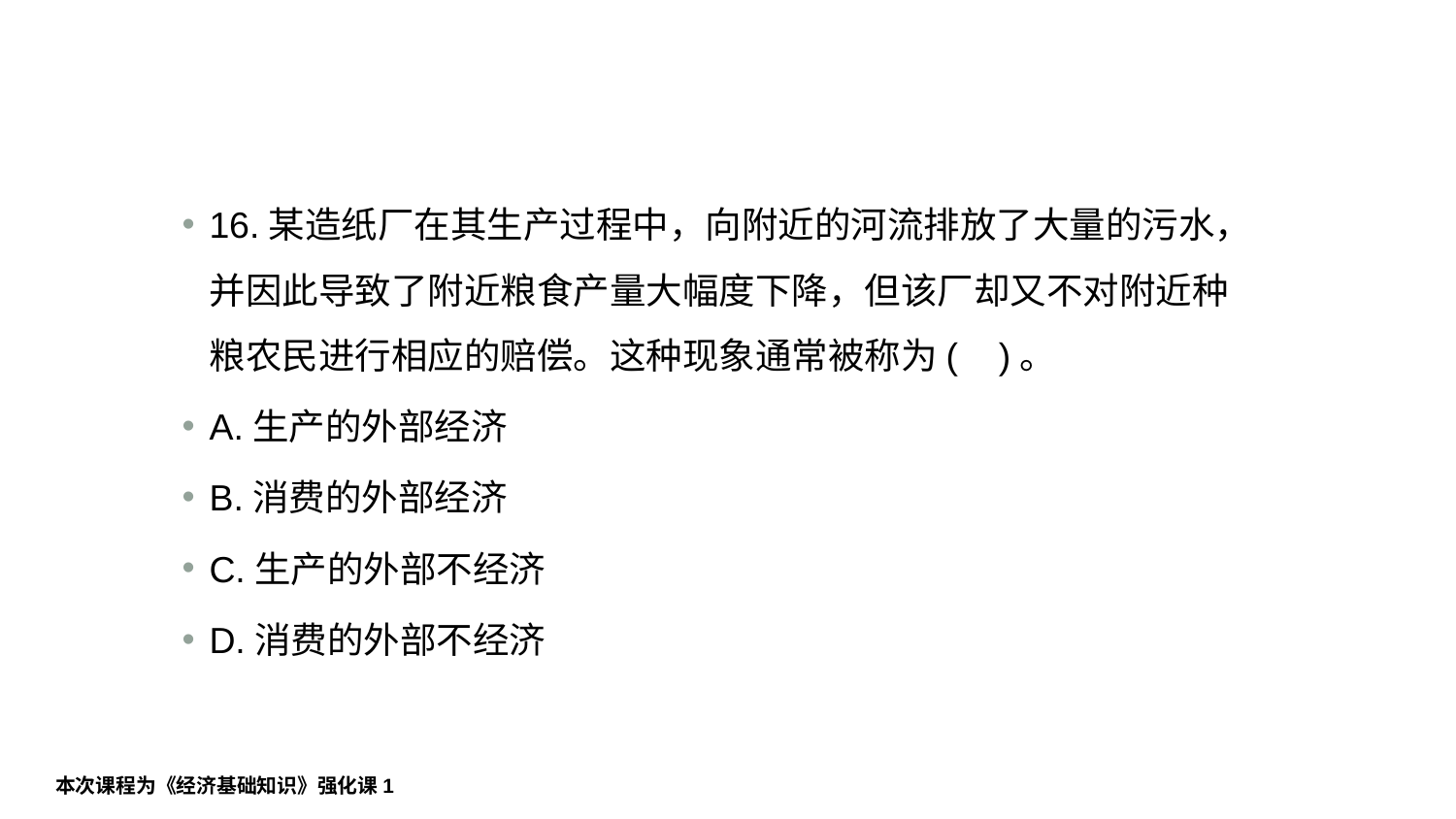

#
16.某造纸厂在其生产过程中，向附近的河流排放了大量的污水，并因此导致了附近粮食产量大幅度下降，但该厂却又不对附近种粮农民进行相应的赔偿。这种现象通常被称为(    )。
A.生产的外部经济
B.消费的外部经济
C.生产的外部不经济
D.消费的外部不经济